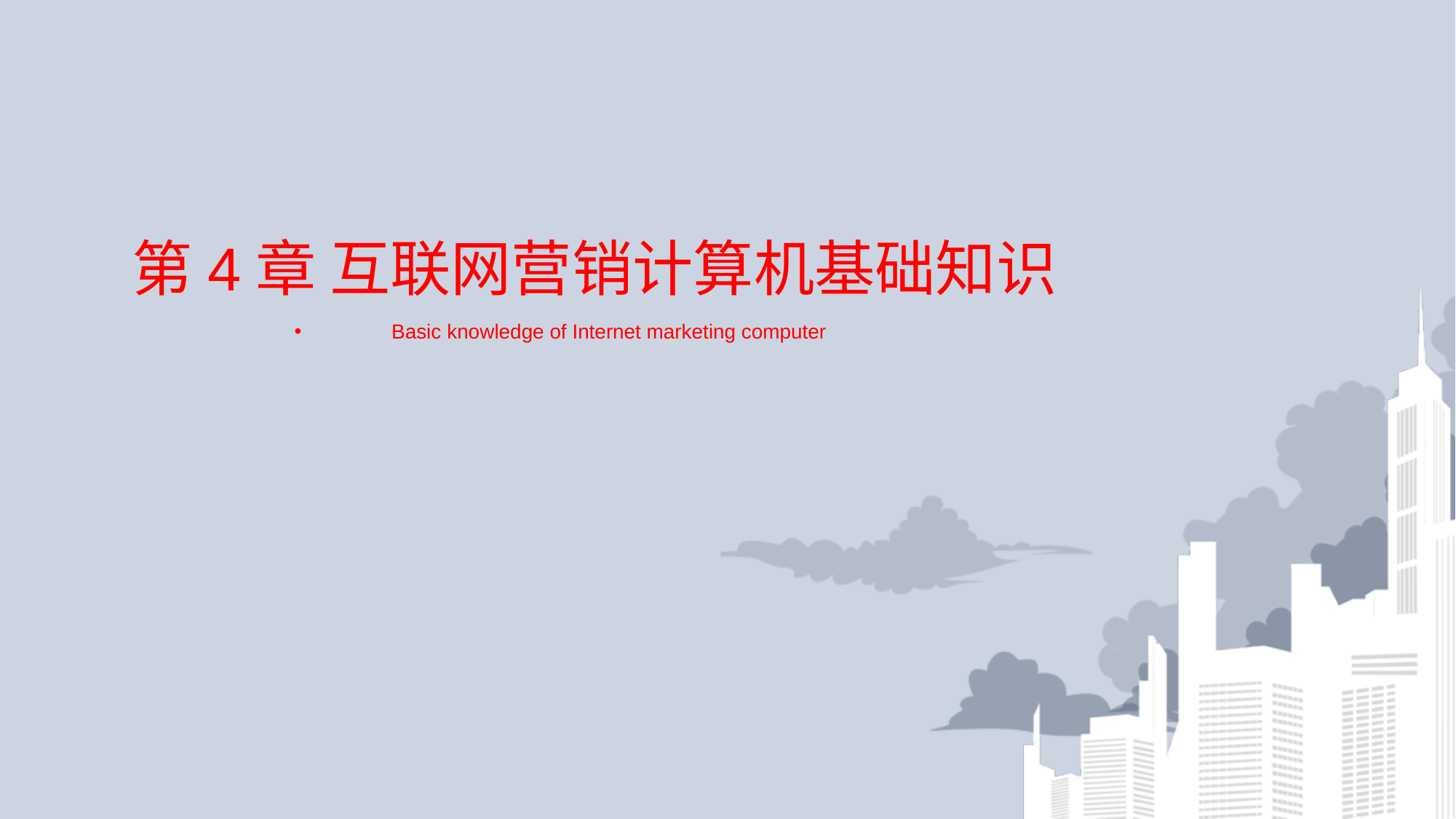

# 第4章 互联网营销计算机基础知识
Basic knowledge of Internet marketing computer